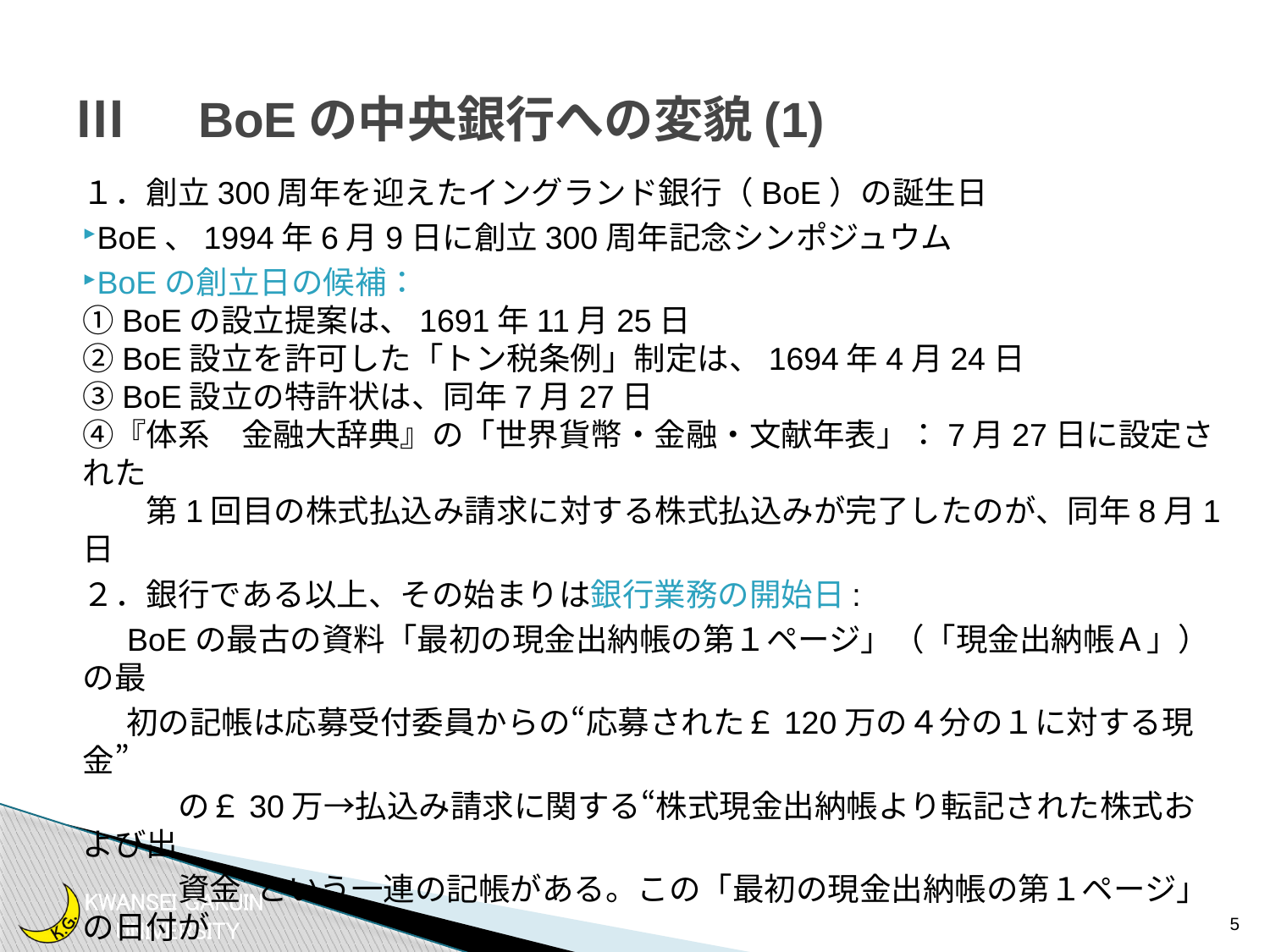

# Ⅲ　BoEの中央銀行への変貌(1)
１．創立300周年を迎えたイングランド銀行（BoE）の誕生日
BoE、1994年6月9日に創立300周年記念シンポジュウム
BoEの創立日の候補：
①BoEの設立提案は、1691年11月25日
②BoE設立を許可した「トン税条例」制定は、1694年4月24日
③BoE設立の特許状は、同年7月27日
④『体系　金融大辞典』の「世界貨幣・金融・文献年表」：7月27日に設定された
　　第1回目の株式払込み請求に対する株式払込みが完了したのが、同年8月1日
２．銀行である以上、その始まりは銀行業務の開始日:
     BoEの最古の資料「最初の現金出納帳の第１ページ」（「現金出納帳Ａ」）の最
     初の記帳は応募受付委員からの“応募された￡120万の４分の１に対する現金”
　　　の￡30万→払込み請求に関する“株式現金出納帳より転記された株式および出
　　　資金”という一連の記帳がある。この「最初の現金出納帳の第１ページ」の日付が
　　　同年7月27日となっており、上記③のBoE設立の特許状が下付された日と同日
     →暫定的に、1694年7月27日をBoEの営業開始日がその創立日とする
5